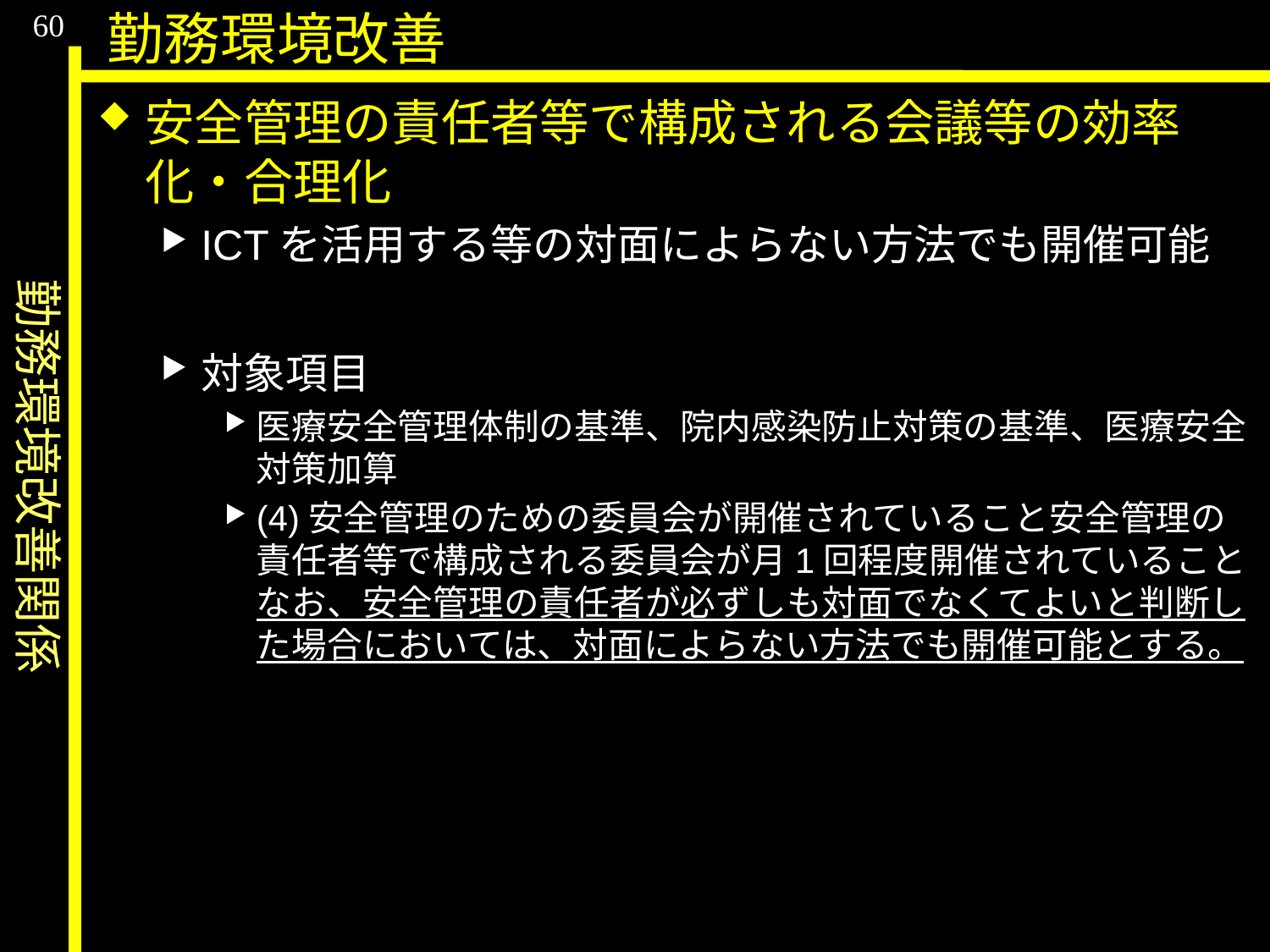

勤務環境改善関係
60
勤務環境改善

安全管理の責任者等で構成される会議等の効率化・合理化
ICTを活用する等の対面によらない方法でも開催可能

対象項目
医療安全管理体制の基準、院内感染防止対策の基準、医療安全対策加算
(4)安全管理のための委員会が開催されていること安全管理の責任者等で構成される委員会が月1回程度開催されていることなお、安全管理の責任者が必ずしも対面でなくてよいと判断した場合においては、対面によらない方法でも開催可能とする。